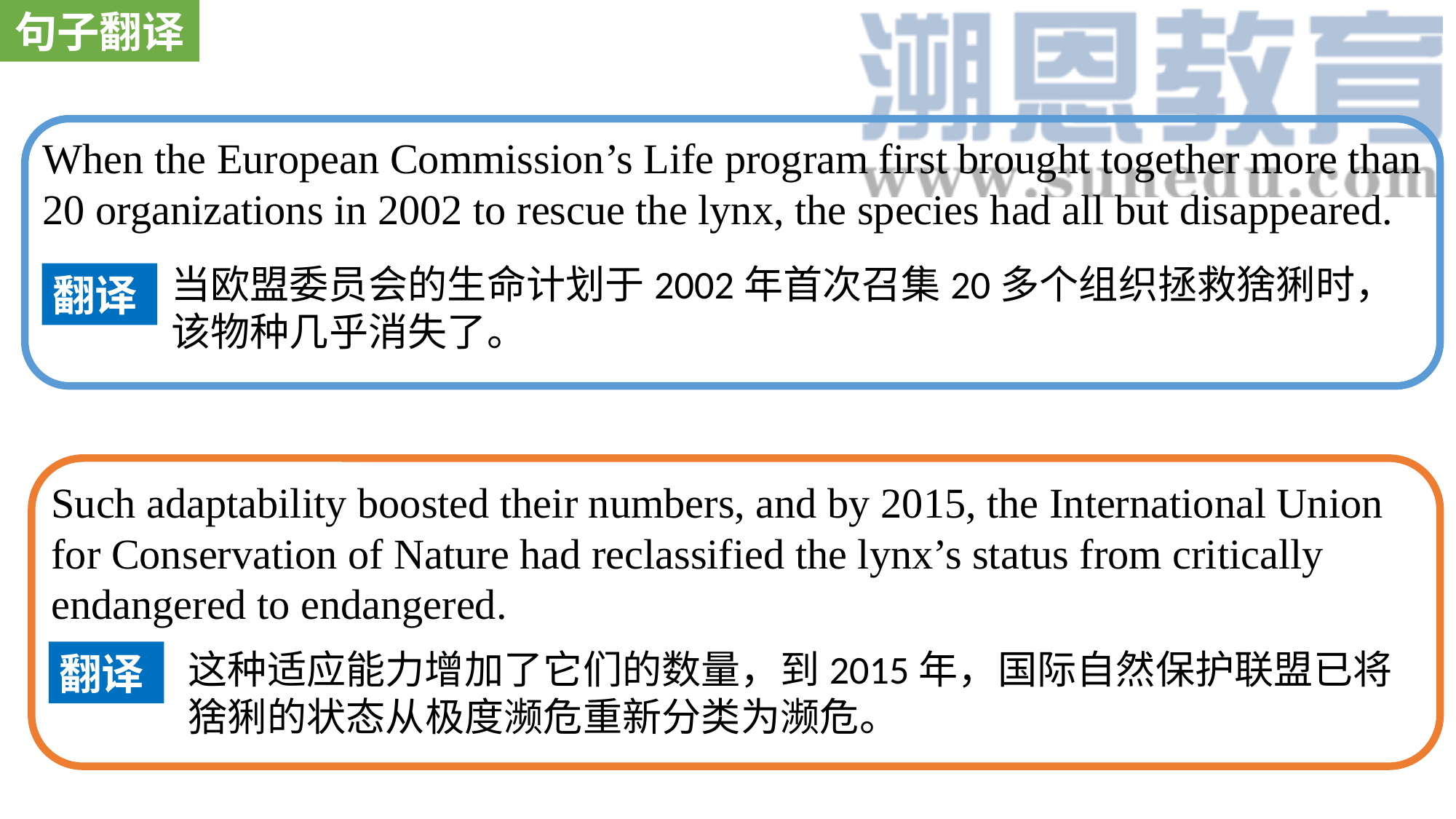

句子翻译

When the European Commission’s Life program first brought together more than 20 organizations in 2002 to rescue the lynx, the species had all but disappeared.
当欧盟委员会的生命计划于2002年首次召集20多个组织拯救猞猁时，该物种几乎消失了。
翻译

Such adaptability boosted their numbers, and by 2015, the International Union for Conservation of Nature had reclassified the lynx’s status from critically endangered to endangered.
这种适应能力增加了它们的数量，到2015年，国际自然保护联盟已将猞猁的状态从极度濒危重新分类为濒危。
翻译